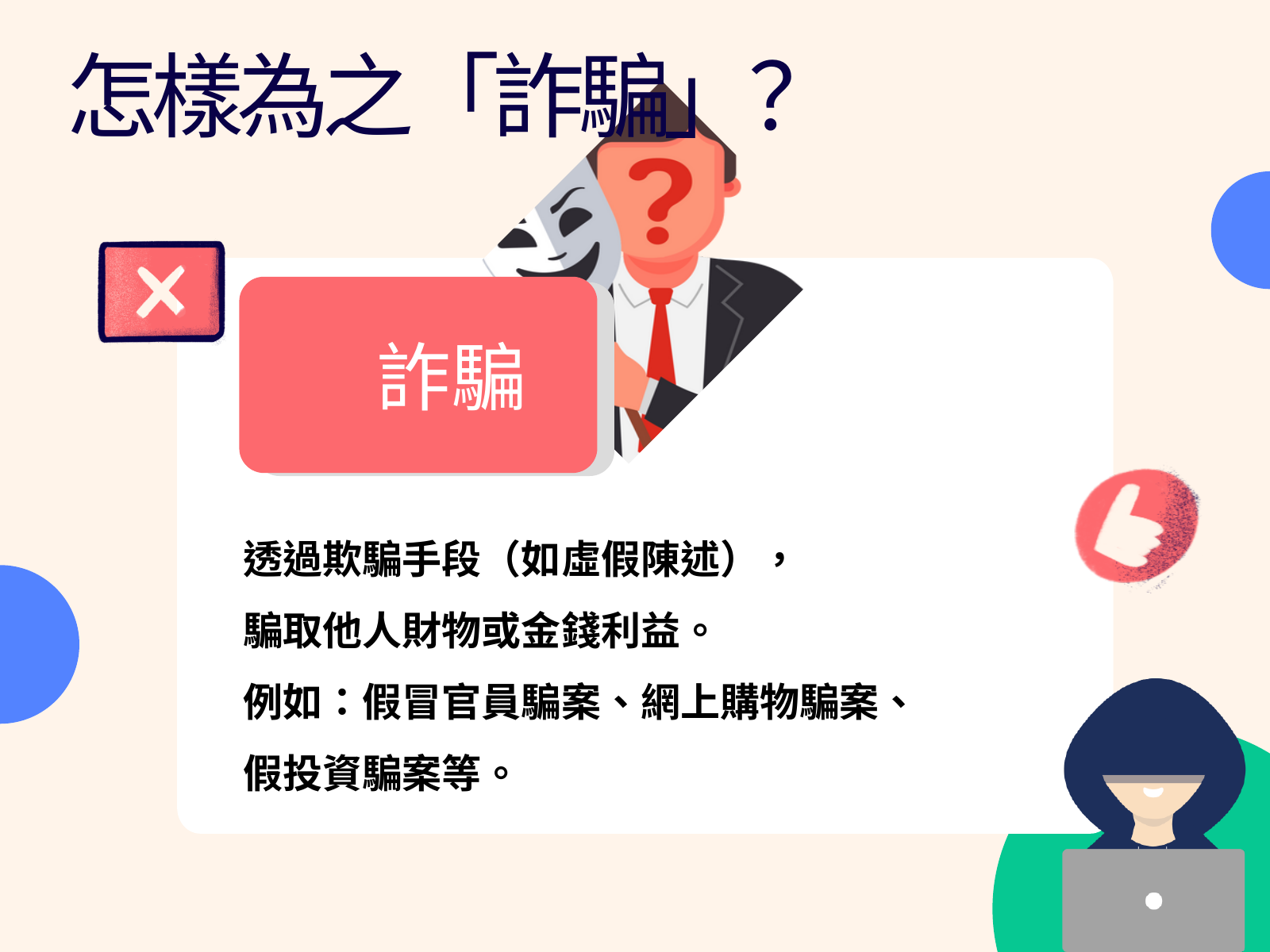

怎樣為之「詐騙」？

詐騙

透過欺騙手段（如虛假陳述），
騙取他人財物或金錢利益。
例如：假冒官員騙案、網上購物騙案、
假投資騙案等。